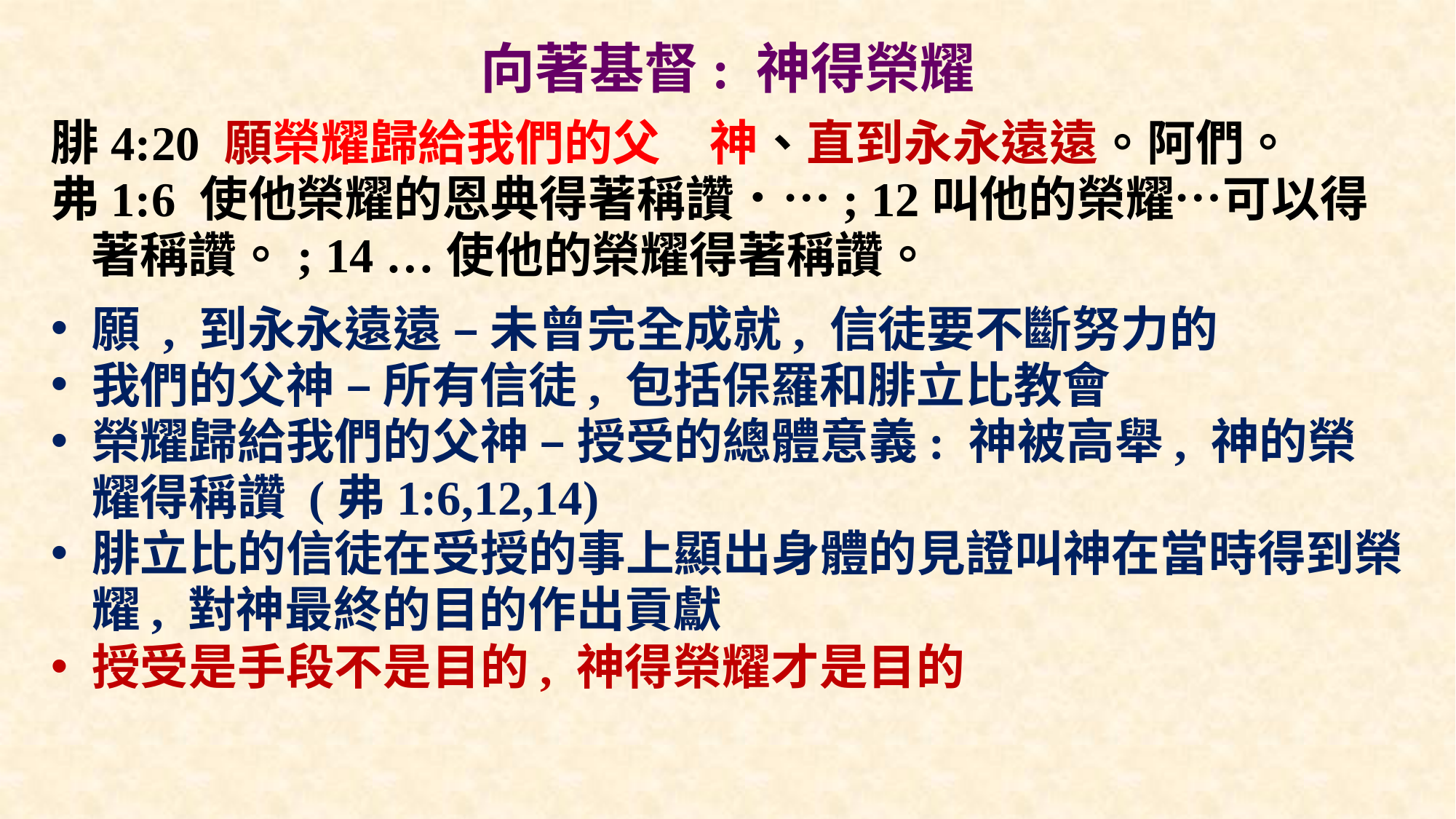

# 向著基督: 神得榮耀
腓4:20 願榮耀歸給我們的父　神、直到永永遠遠。阿們。
弗1:6 使他榮耀的恩典得著稱讚．…; 12叫他的榮耀…可以得著稱讚。; 14 …使他的榮耀得著稱讚。
願 , 到永永遠遠 – 未曾完全成就, 信徒要不斷努力的
我們的父神 – 所有信徒, 包括保羅和腓立比教會
榮耀歸給我們的父神 – 授受的總體意義: 神被高舉, 神的榮耀得稱讚 (弗1:6,12,14)
腓立比的信徒在受授的事上顯出身體的見證叫神在當時得到榮耀, 對神最終的目的作出貢獻
授受是手段不是目的, 神得榮耀才是目的